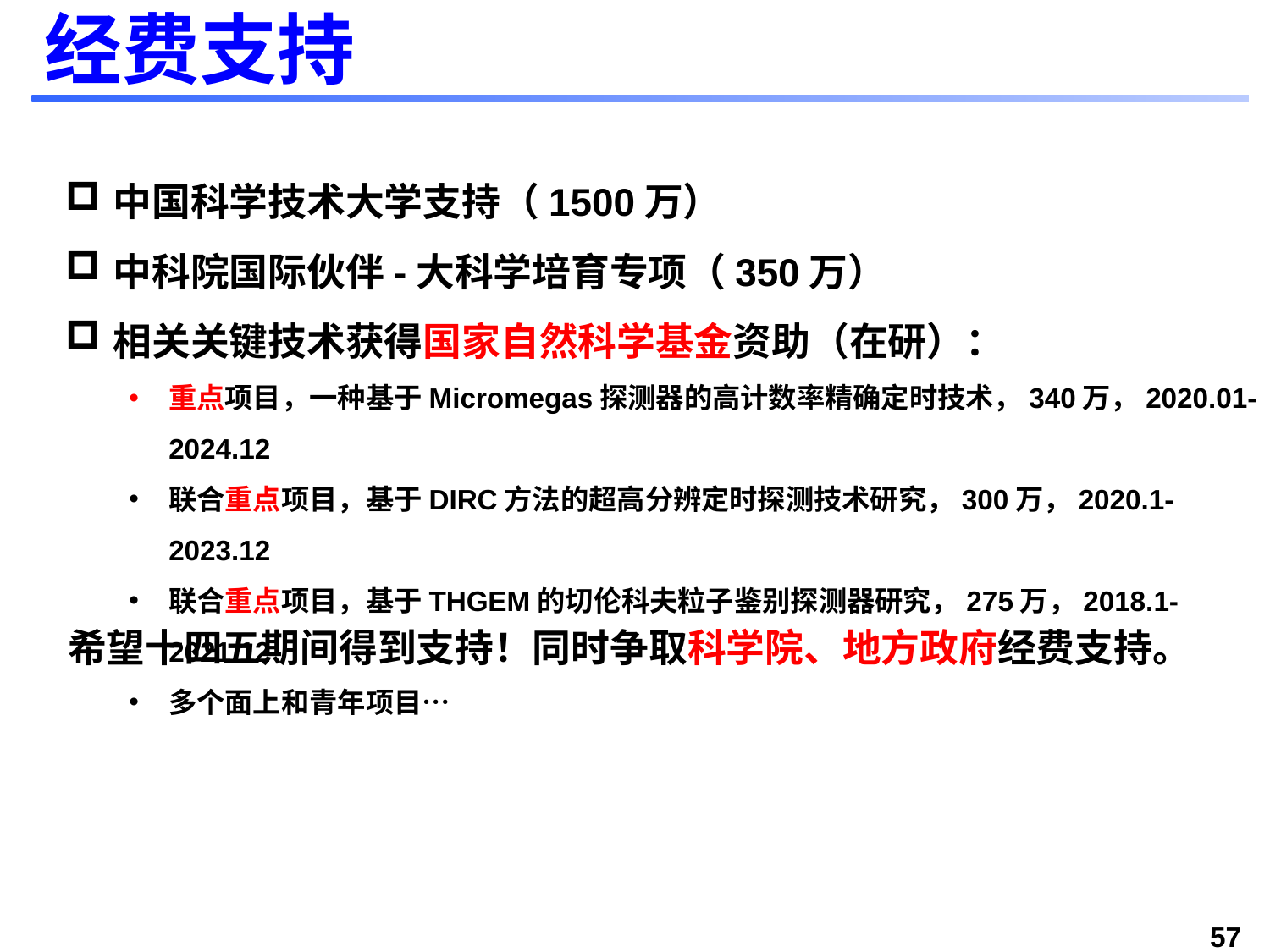

# 经费支持
中国科学技术大学支持（1500万）
中科院国际伙伴-大科学培育专项（350万）
相关关键技术获得国家自然科学基金资助（在研）：
重点项目，一种基于Micromegas探测器的高计数率精确定时技术，340万，2020.01-2024.12
联合重点项目，基于DIRC方法的超高分辨定时探测技术研究，300万，2020.1-2023.12
联合重点项目，基于THGEM的切伦科夫粒子鉴别探测器研究，275万，2018.1-2021.12
多个面上和青年项目…
希望十四五期间得到支持！同时争取科学院、地方政府经费支持。
57